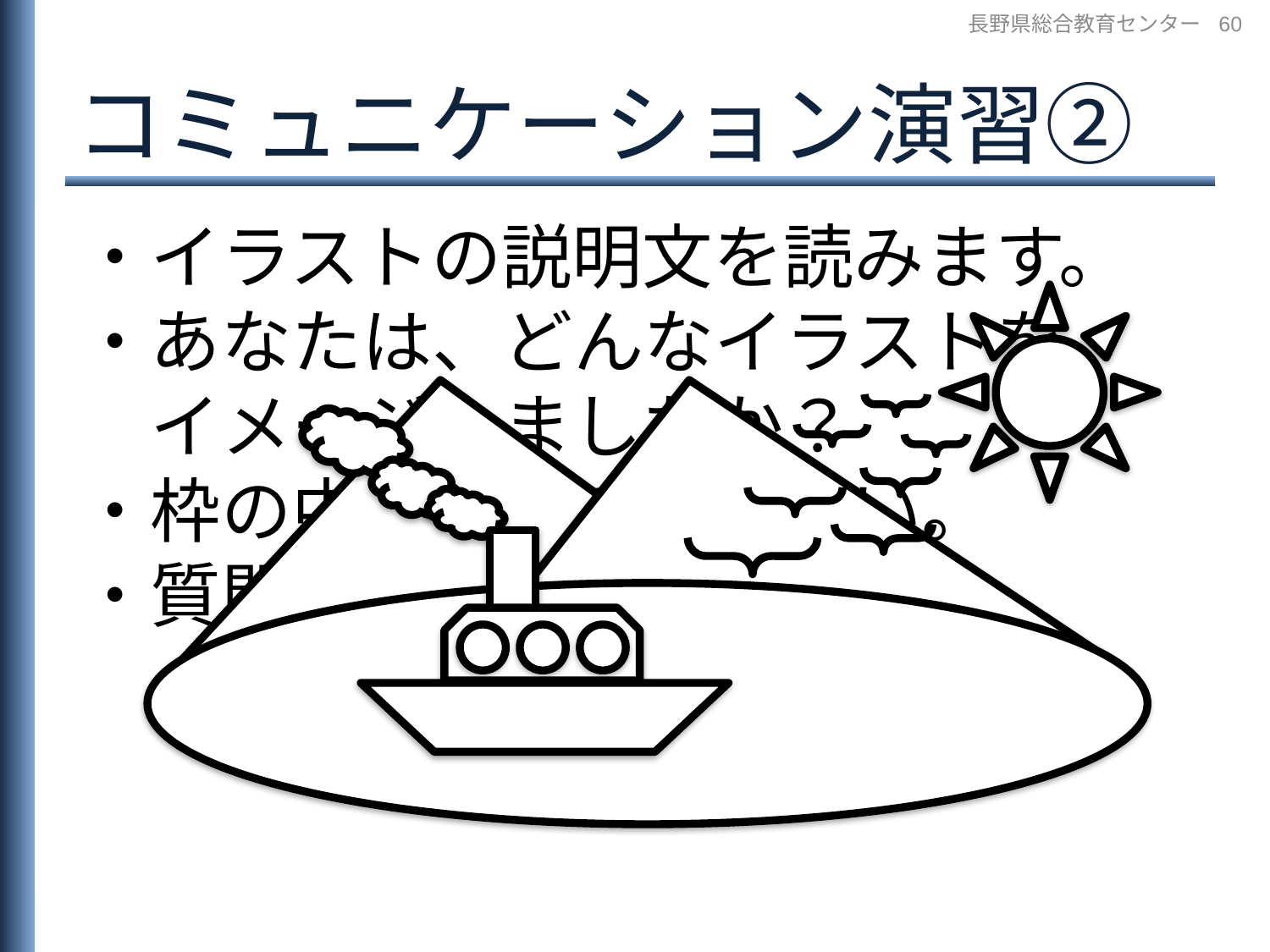

長野県総合教育センター
60
# コミュニケーション演習②
 イラストの説明文
 ・湖に船が浮かんでいます。
 ・湖は山に囲まれています。
 ・太陽が照りつけています。
 ・鳥たちが飛んできました。

 ・どんなイラストを想像しましか？
 ・となりの人と見くらべてみましょう。
 ・イラストの説明文を読みます。
 ・あなたは、どんなイラストを
 　イメージしましたか？
 ・枠の中に描いてください。
 ・質問や相談は禁止です！